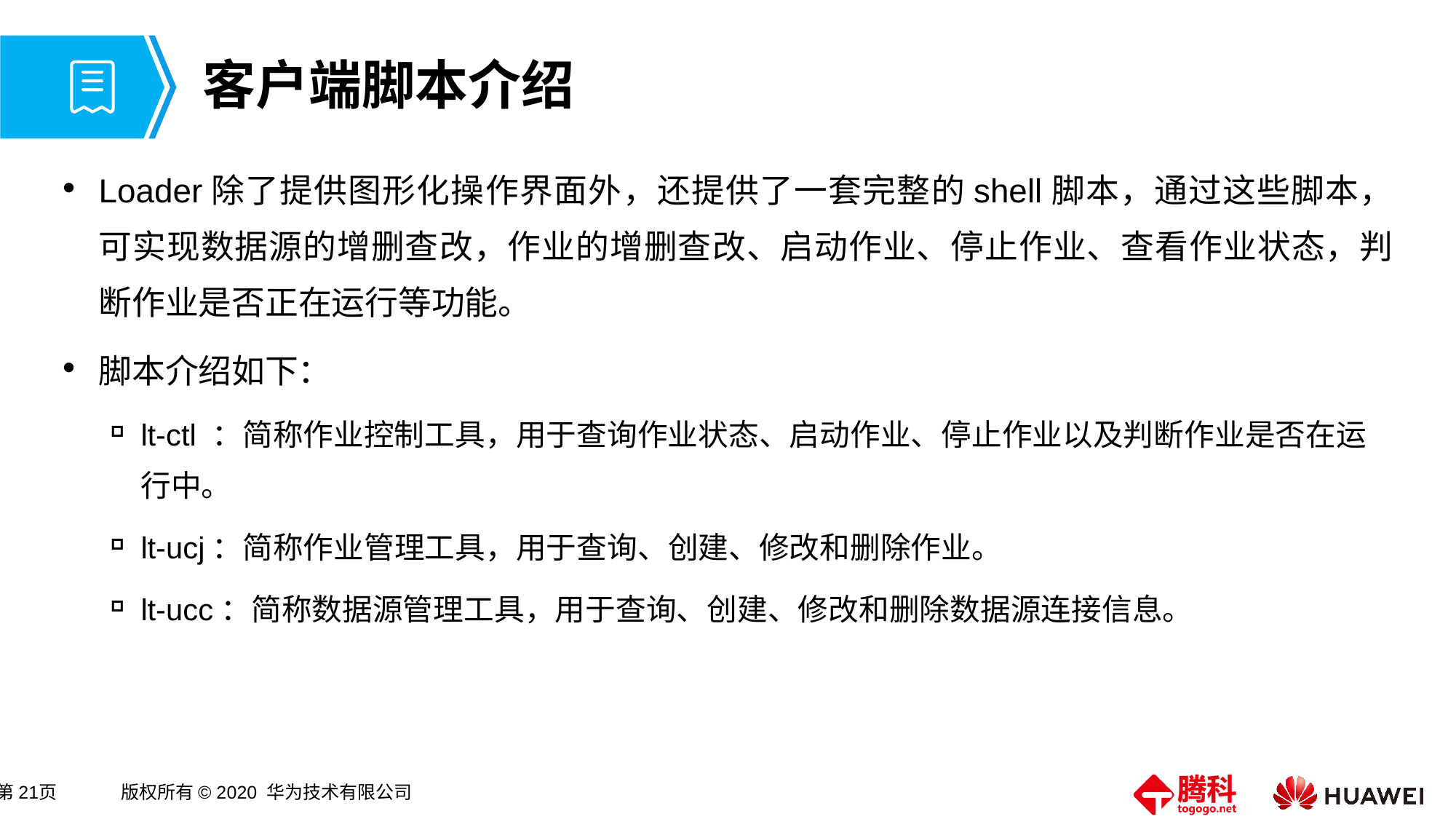

# 客户端脚本介绍
Loader除了提供图形化操作界面外，还提供了一套完整的shell脚本，通过这些脚本，可实现数据源的增删查改，作业的增删查改、启动作业、停止作业、查看作业状态，判断作业是否正在运行等功能。
脚本介绍如下：
lt-ctl ：简称作业控制工具，用于查询作业状态、启动作业、停止作业以及判断作业是否在运行中。
lt-ucj：简称作业管理工具，用于查询、创建、修改和删除作业。
lt-ucc：简称数据源管理工具，用于查询、创建、修改和删除数据源连接信息。